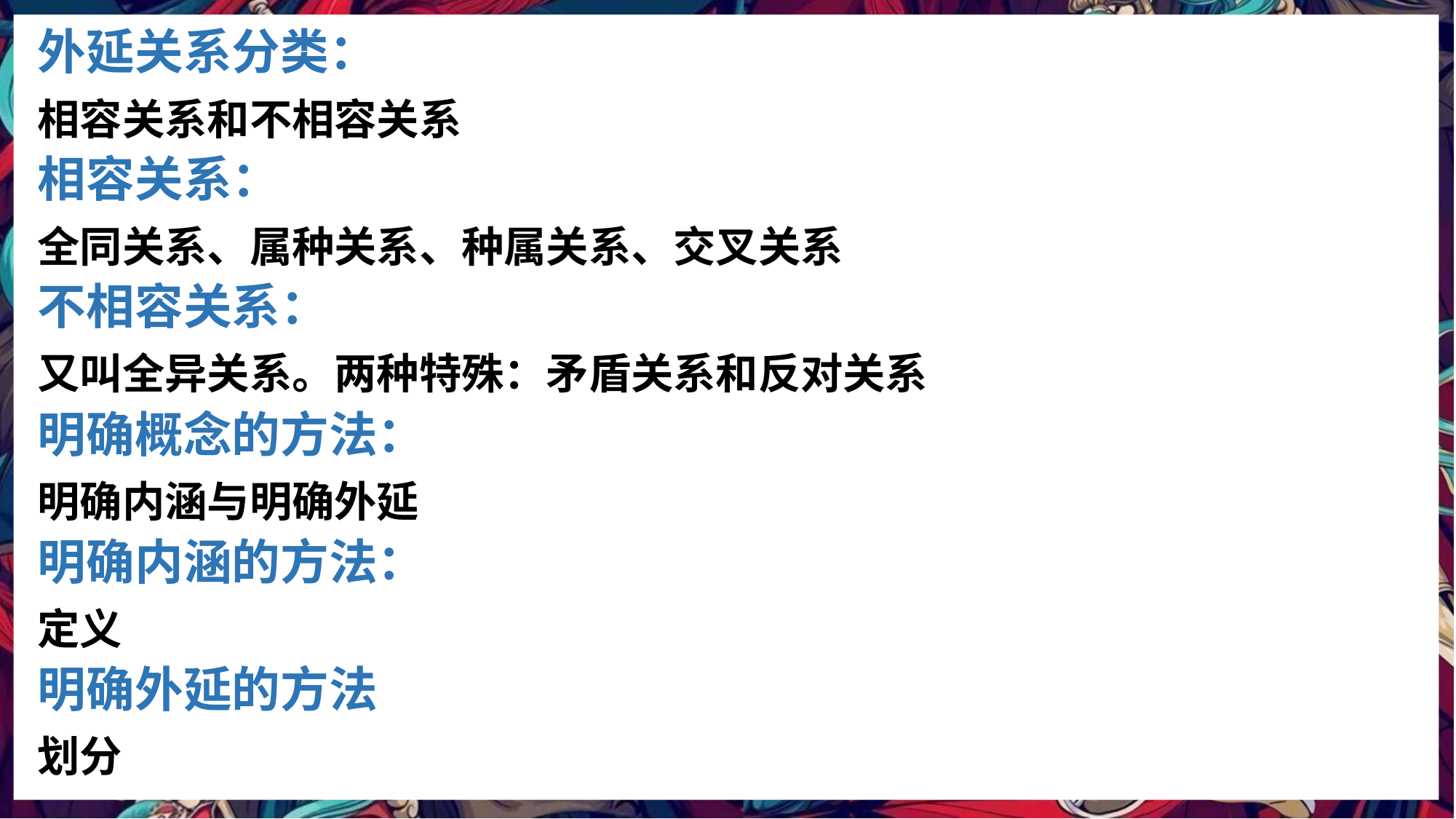

外延关系分类：
相容关系和不相容关系
相容关系：
全同关系、属种关系、种属关系、交叉关系
不相容关系：
又叫全异关系。两种特殊：矛盾关系和反对关系
明确概念的方法：
明确内涵与明确外延
明确内涵的方法：
定义
明确外延的方法
划分